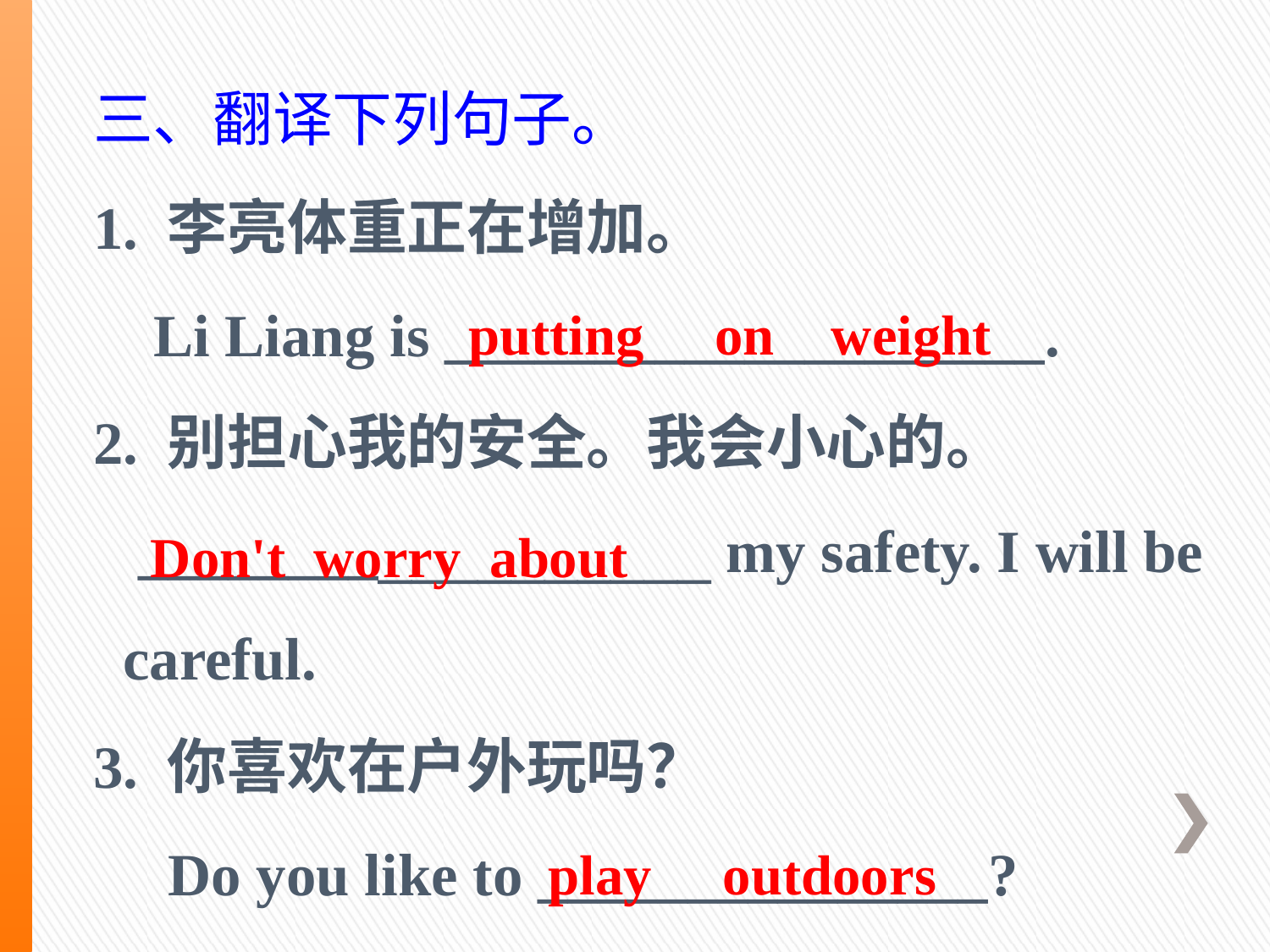

三、翻译下列句子。
1. 李亮体重正在增加。
    Li Liang is ____________________.
2. 别担心我的安全。我会小心的。
   __________________ my safety. I will be
  careful.
3. 你喜欢在户外玩吗？
     Do you like to _______________?
putting     on    weight
Don't  worry  about
play     outdoors